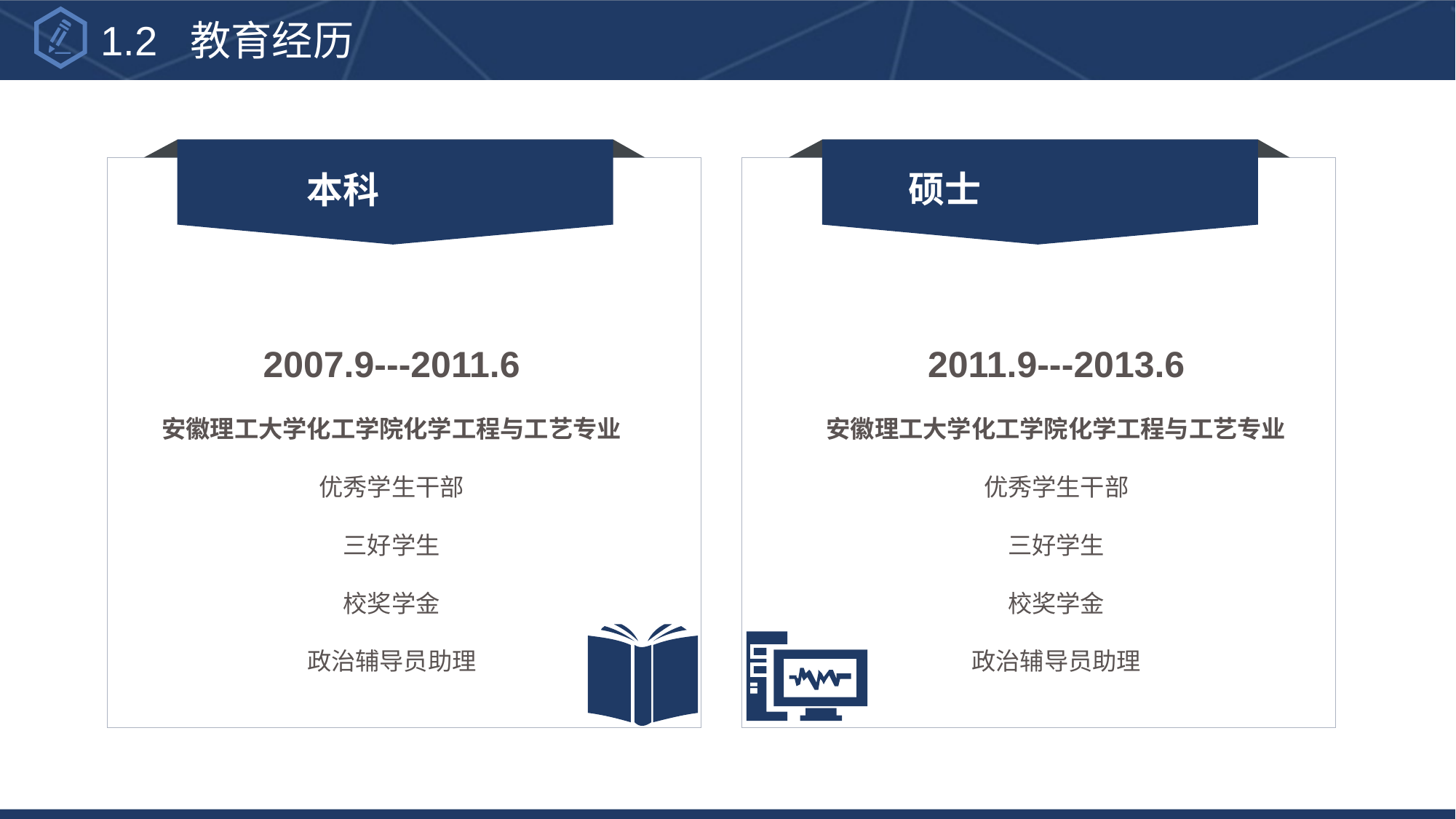

1.2  教育经历

硕士
本科
2007.9---2011.6
安徽理工大学化工学院化学工程与工艺专业
优秀学生干部
三好学生
校奖学金
政治辅导员助理
2011.9---2013.6
安徽理工大学化工学院化学工程与工艺专业
优秀学生干部
三好学生
校奖学金
政治辅导员助理